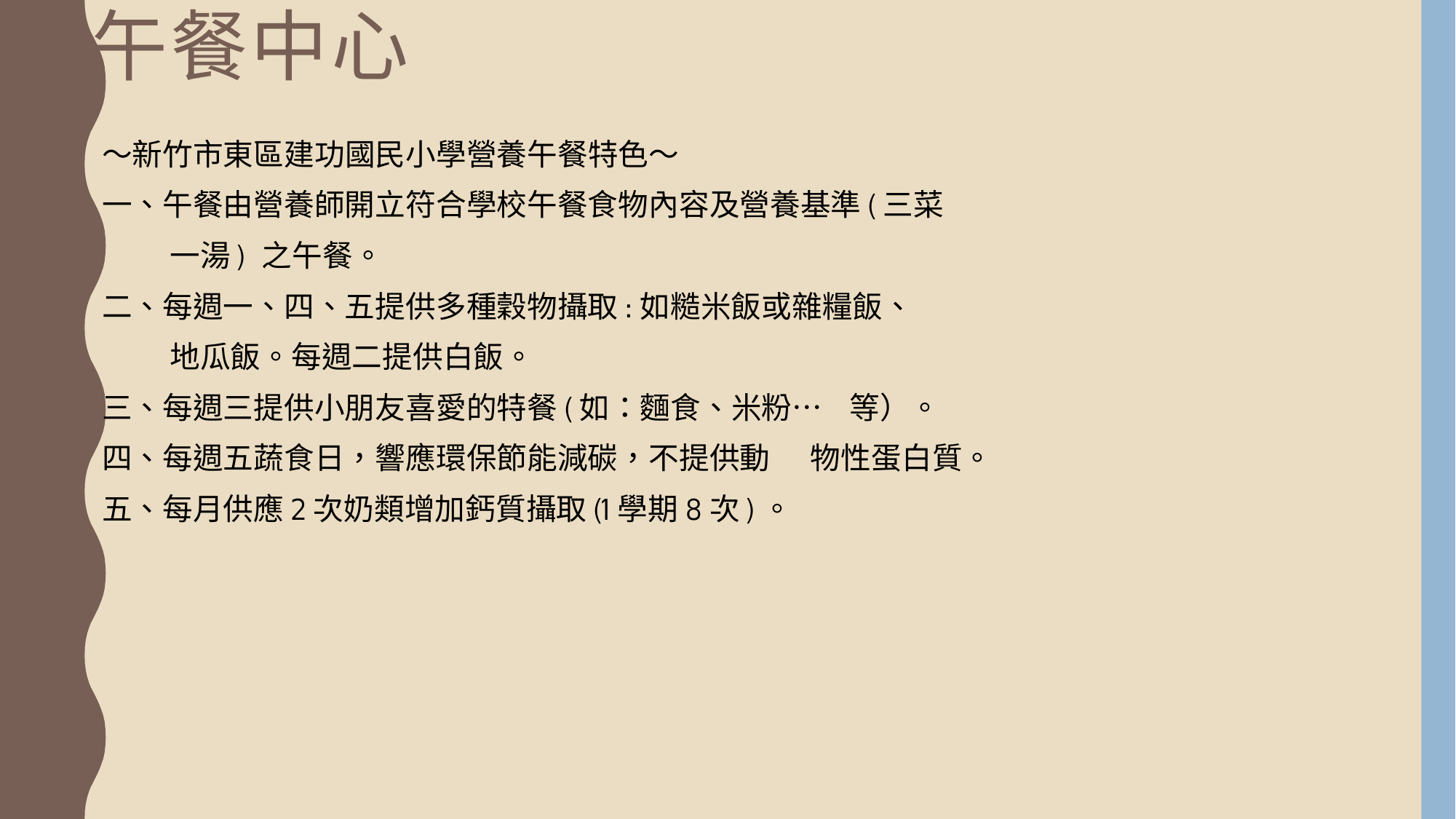

# 午餐中心
～新竹市東區建功國民小學營養午餐特色～
一、午餐由營養師開立符合學校午餐食物內容及營養基準(三菜
         一湯) 之午餐。
二、每週一、四、五提供多種穀物攝取:如糙米飯或雜糧飯、
         地瓜飯。每週二提供白飯。
三、每週三提供小朋友喜愛的特餐(如：麵食、米粉…    等）。
四、每週五蔬食日，響應環保節能減碳，不提供動      物性蛋白質。
五、每月供應2次奶類增加鈣質攝取(1學期8次)。